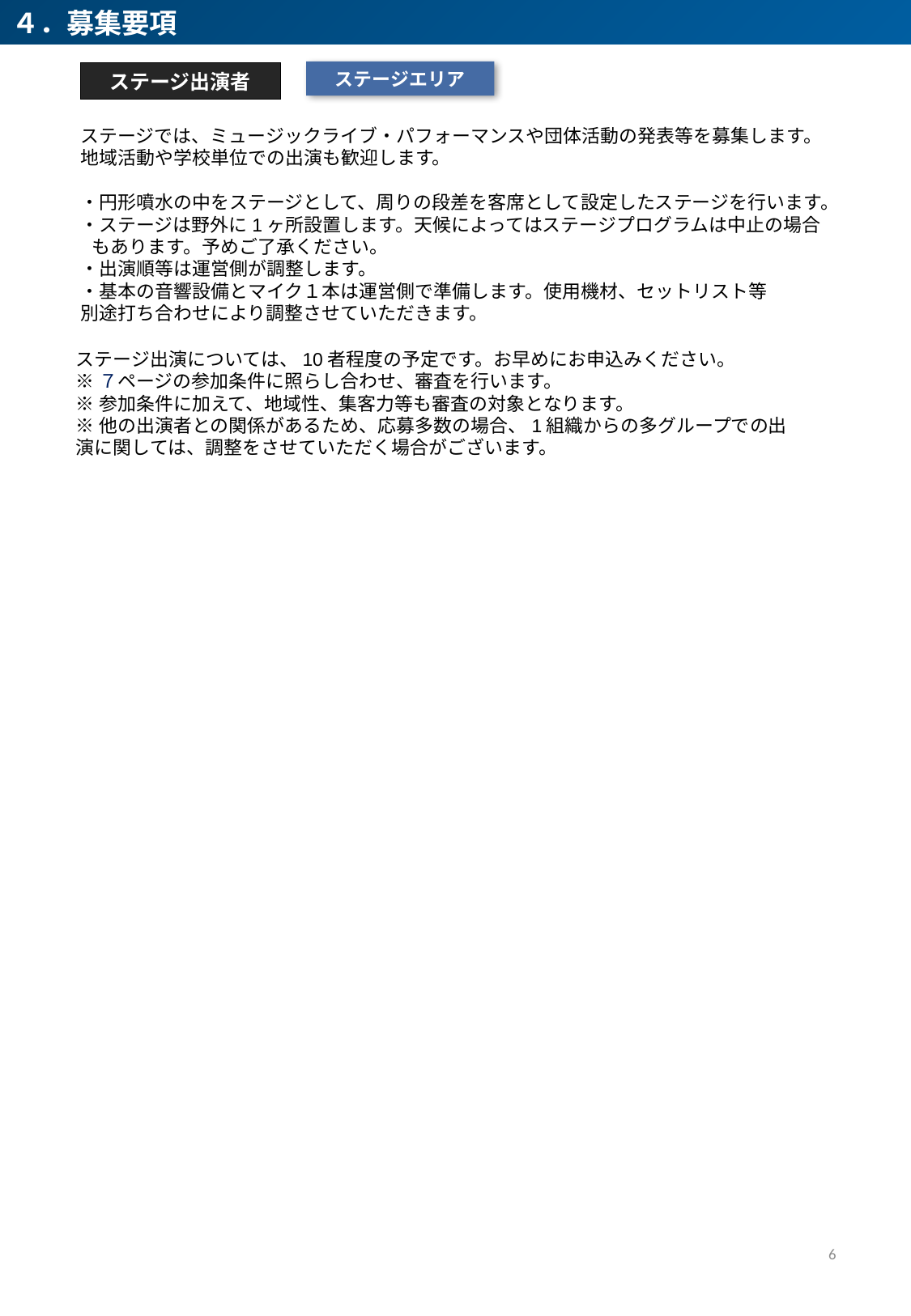

４．募集要項
ステージエリア
ステージ出演者
ステージでは、ミュージックライブ・パフォーマンスや団体活動の発表等を募集します。地域活動や学校単位での出演も歓迎します。

・円形噴水の中をステージとして、周りの段差を客席として設定したステージを行います。
・ステージは野外に1ヶ所設置します。天候によってはステージプログラムは中止の場合もあります。予めご了承ください。
・出演順等は運営側が調整します。
・基本の音響設備とマイク１本は運営側で準備します。使用機材、セットリスト等
別途打ち合わせにより調整させていただきます。
ステージ出演については、10者程度の予定です。お早めにお申込みください。
※７ページの参加条件に照らし合わせ、審査を行います。
※参加条件に加えて、地域性、集客力等も審査の対象となります。
※他の出演者との関係があるため、応募多数の場合、1組織からの多グループでの出演に関しては、調整をさせていただく場合がございます。

6